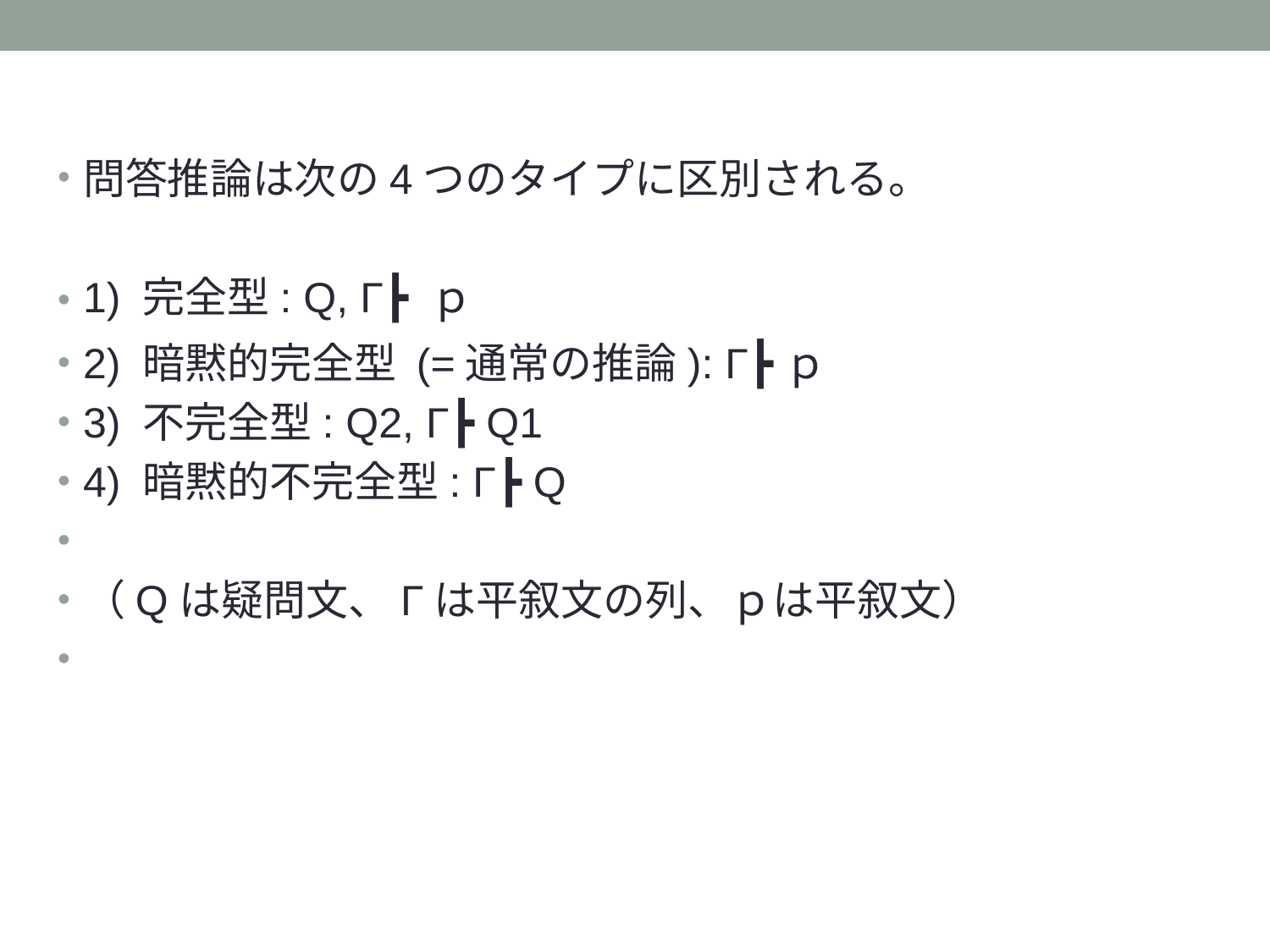

問答推論は次の4つのタイプに区別される。

1) 完全型: Q, Γ┣ ｐ
2) 暗黙的完全型 (=通常の推論): Γ┣ｐ
3) 不完全型: Q2, Γ┣ Q1
4) 暗黙的不完全型: Γ┣ Q

（Qは疑問文、Γは平叙文の列、ｐは平叙文）